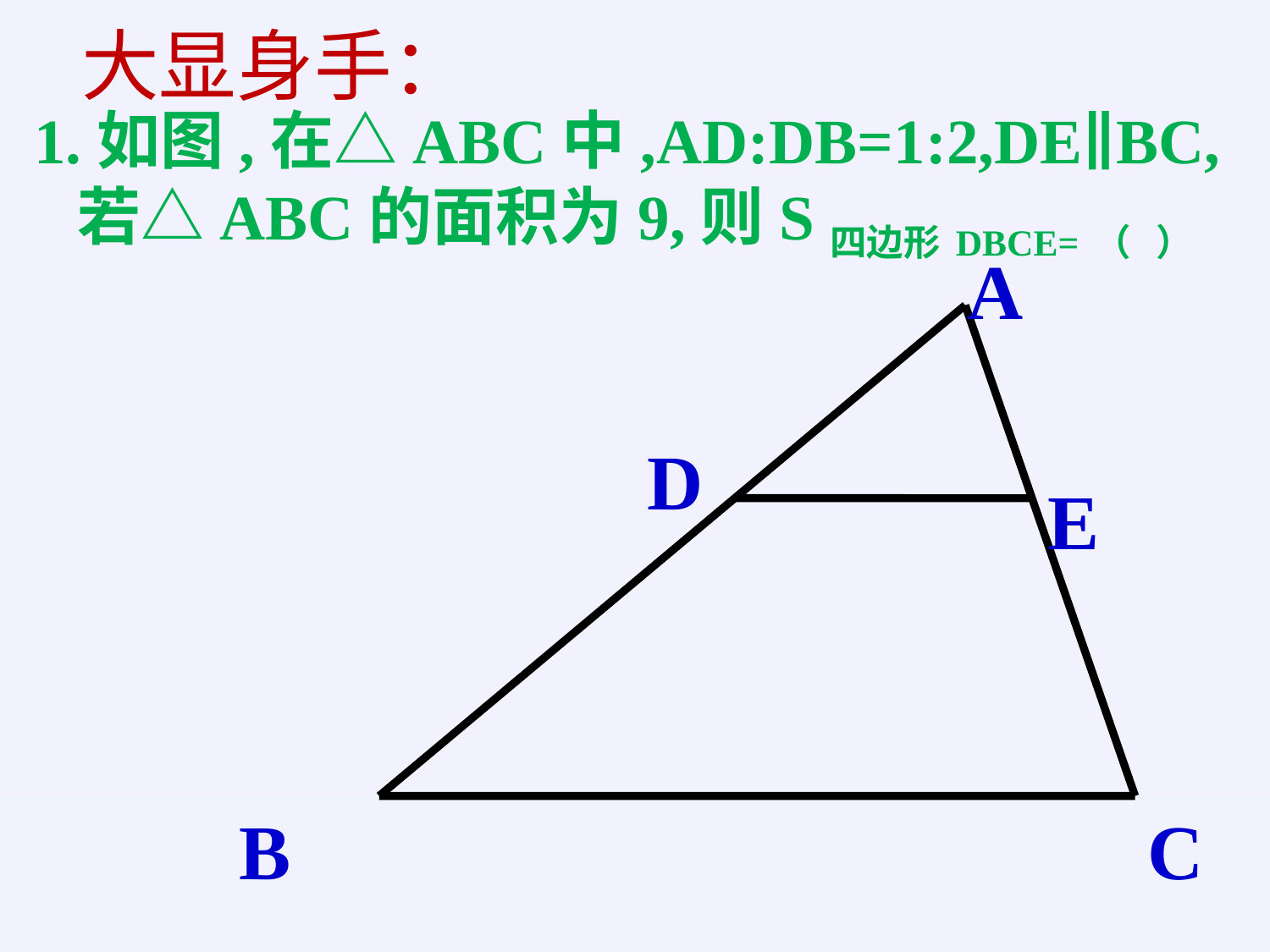

1.如图,在△ABC中,AD:DB=1:2,DE∥BC,若△ABC的面积为9,则S四边形DBCE=（   ）
大显身手：
A

D
E
B
C